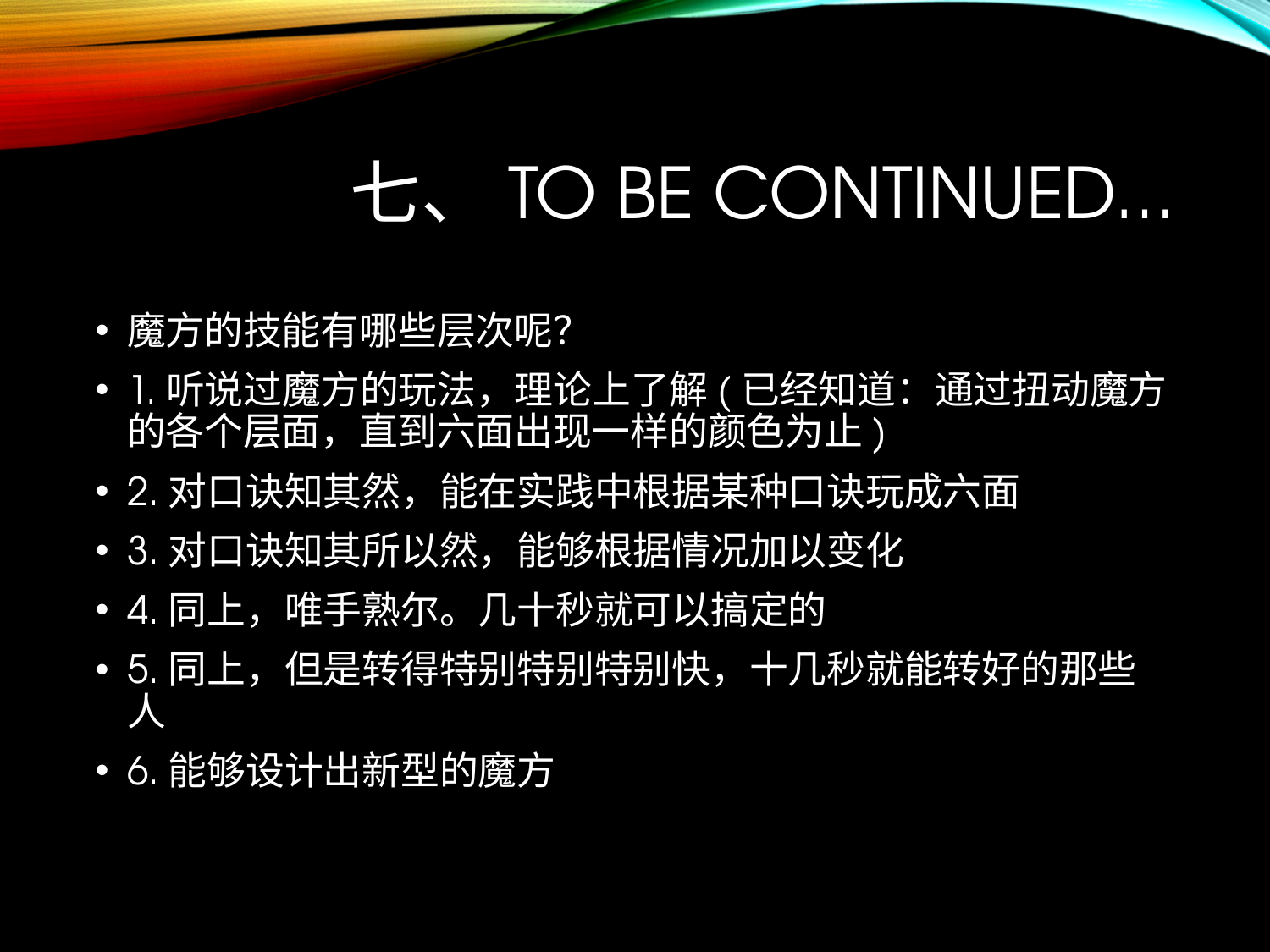

# 七、To be continued…
魔方的技能有哪些层次呢？
1.听说过魔方的玩法，理论上了解(已经知道：通过扭动魔方的各个层面，直到六面出现一样的颜色为止)
2.对口诀知其然，能在实践中根据某种口诀玩成六面
3.对口诀知其所以然，能够根据情况加以变化
4.同上，唯手熟尔。几十秒就可以搞定的
5.同上，但是转得特别特别特别快，十几秒就能转好的那些人
6.能够设计出新型的魔方